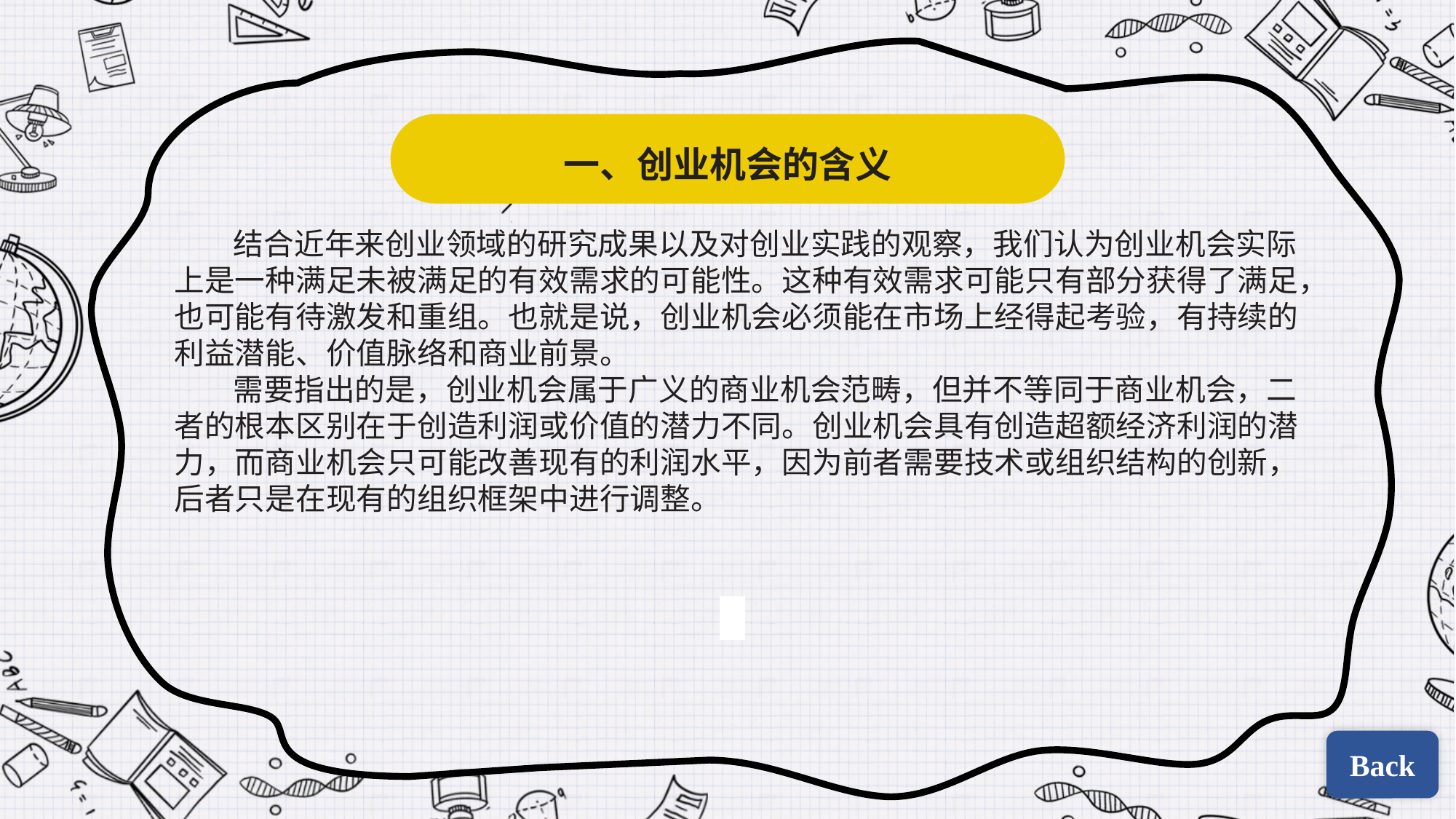

一、创业机会的含义
   结合近年来创业领域的研究成果以及对创业实践的观察，我们认为创业机会实际上是一种满足未被满足的有效需求的可能性。这种有效需求可能只有部分获得了满足，也可能有待激发和重组。也就是说，创业机会必须能在市场上经得起考验，有持续的利益潜能、价值脉络和商业前景。
   需要指出的是，创业机会属于广义的商业机会范畴，但并不等同于商业机会，二者的根本区别在于创造利润或价值的潜力不同。创业机会具有创造超额经济利润的潜力，而商业机会只可能改善现有的利润水平，因为前者需要技术或组织结构的创新，后者只是在现有的组织框架中进行调整。
|  |  |
| --- | --- |
|  |  |

Back